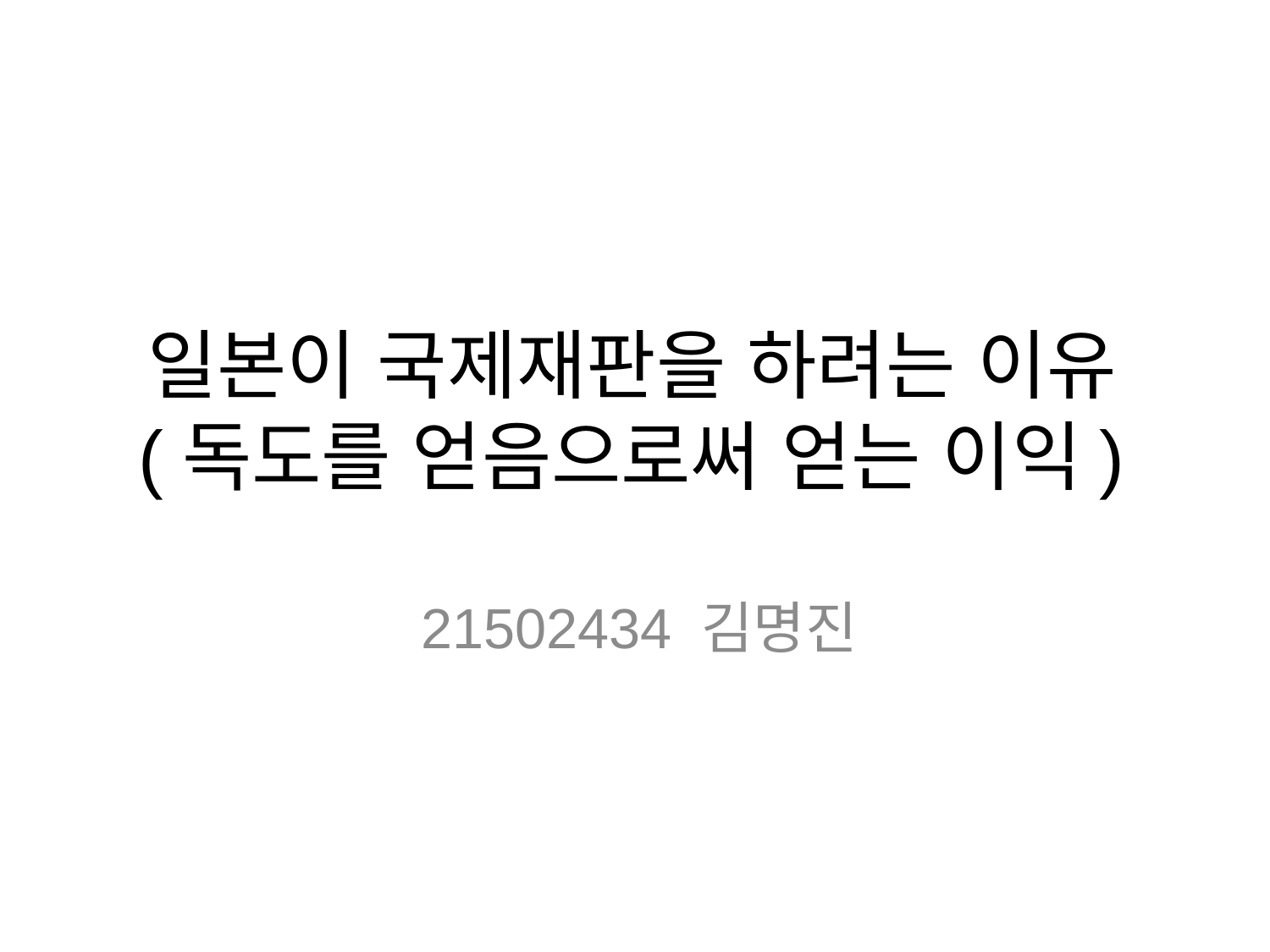

# 일본이 국제재판을 하려는 이유 (독도를 얻음으로써 얻는 이익)
21502434 김명진